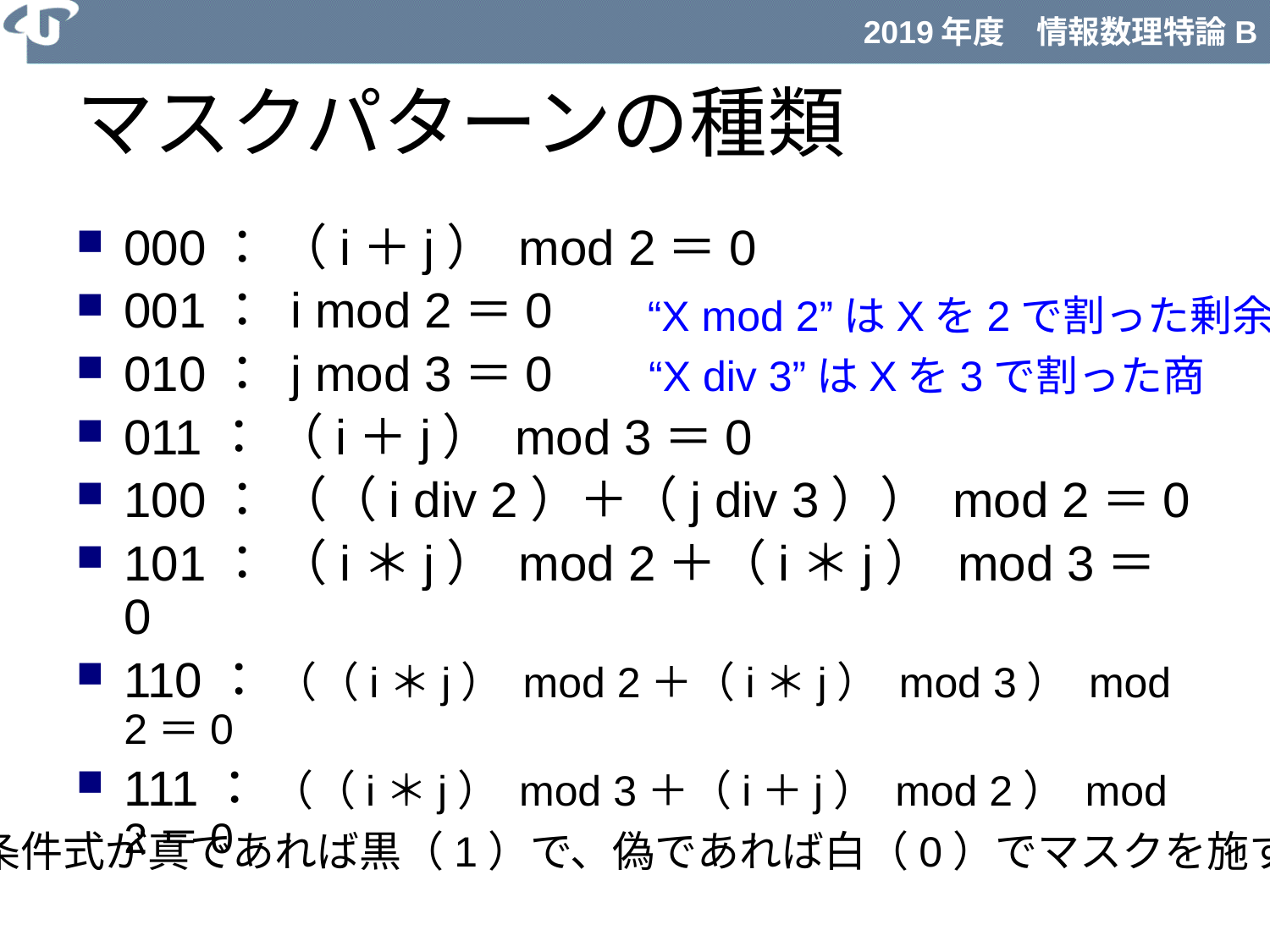

# マスクパターンの種類
000： （i＋j） mod 2＝0
001： i mod 2＝0
010： j mod 3＝0
011： （i＋j） mod 3＝0
100： （（i div 2）＋（j div 3）） mod 2＝0
101： （i＊j） mod 2＋（i＊j） mod 3＝0
110： （（i＊j） mod 2＋（i＊j） mod 3） mod 2＝0
111： （（i＊j） mod 3＋（i＋j） mod 2） mod 2＝0

“X mod 2”はXを2で割った剰余
“X div 3”はXを3で割った商
条件式が真であれば黒（1）で、偽であれば白（0）でマスクを施す